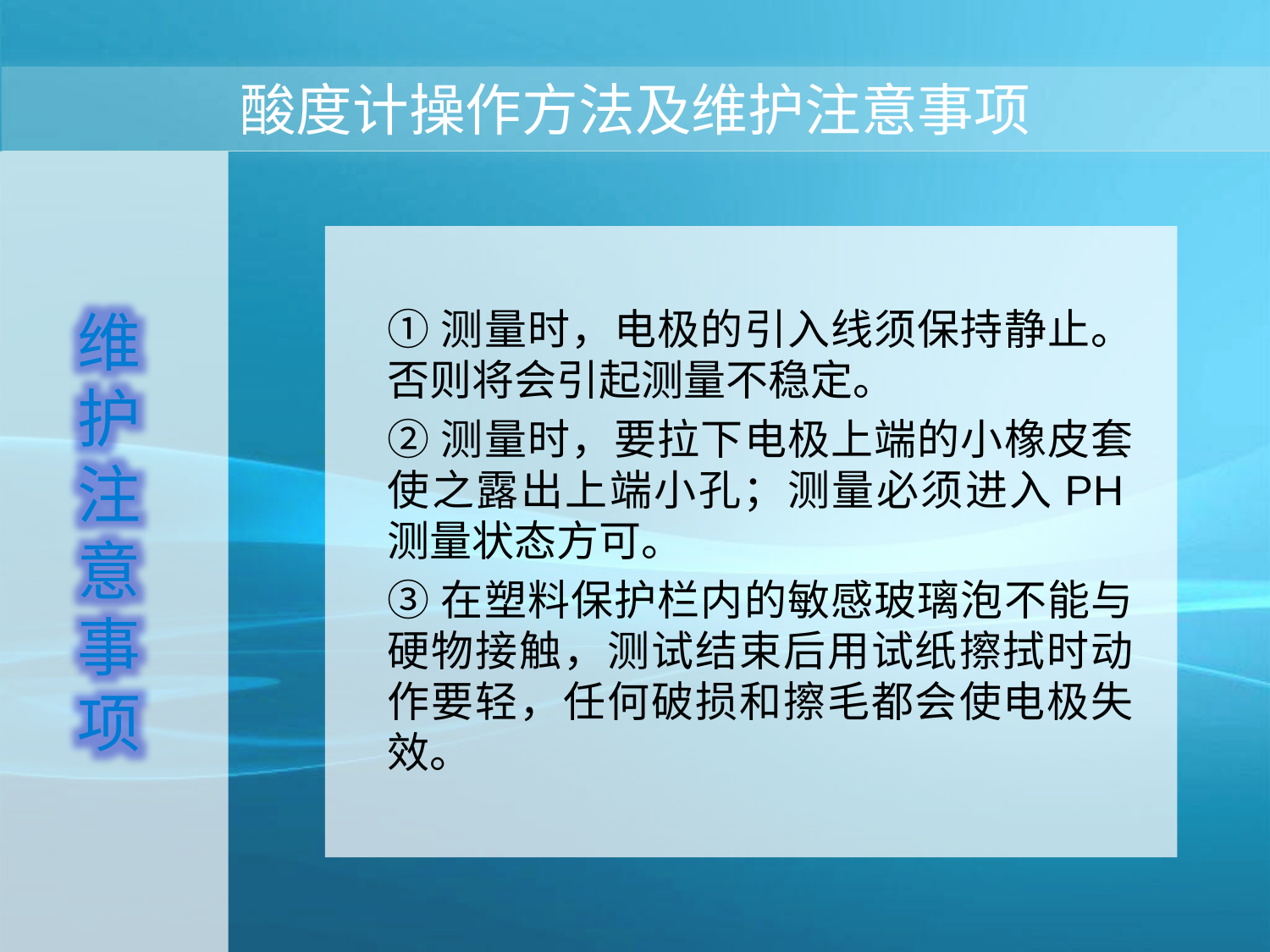

# 酸度计操作方法及维护注意事项

维护注意事项
①测量时，电极的引入线须保持静止。否则将会引起测量不稳定。
②测量时，要拉下电极上端的小橡皮套使之露出上端小孔；测量必须进入PH测量状态方可。
③在塑料保护栏内的敏感玻璃泡不能与硬物接触，测试结束后用试纸擦拭时动作要轻，任何破损和擦毛都会使电极失效。